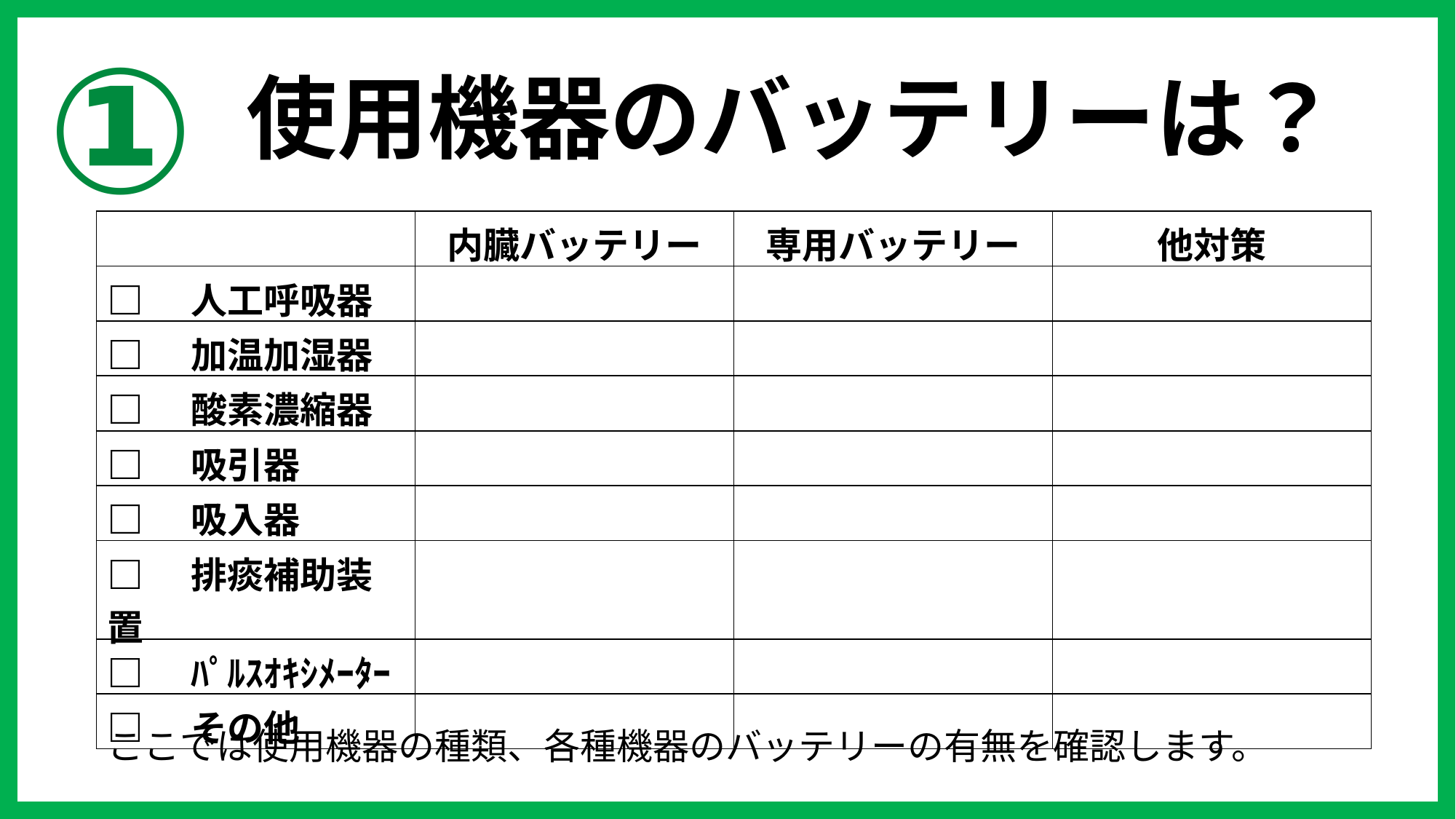

①
使用機器のバッテリーは？
|  | 内臓バッテリー | 専用バッテリー | 他対策 |
| --- | --- | --- | --- |
| □　人工呼吸器 |  |  |  |
| □　加温加湿器 |  |  |  |
| □　酸素濃縮器 |  |  |  |
| □　吸引器 |  |  |  |
| □　吸入器 |  |  |  |
| □　排痰補助装置 |  |  |  |
| □　ﾊﾟﾙｽｵｷｼﾒｰﾀｰ |  |  |  |
| □　その他 |  |  |  |
ここでは使用機器の種類、各種機器のバッテリーの有無を確認します。